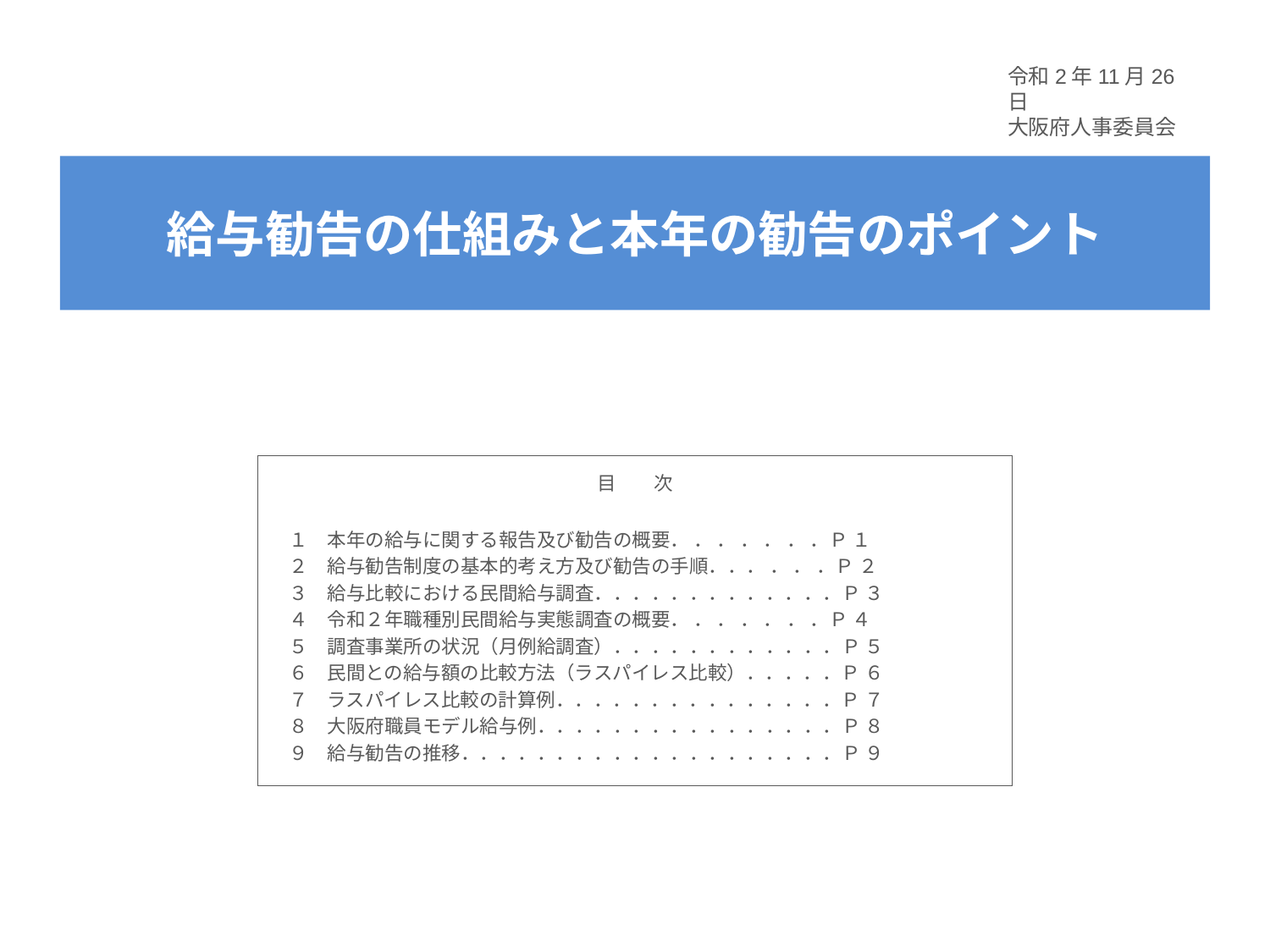

令和2年11月26日
大阪府人事委員会
# 給与勧告の仕組みと本年の勧告のポイント
目　　次

　１　本年の給与に関する報告及び勧告の概要． ． ． ． ． ． ．Ｐ １
　２　給与勧告制度の基本的考え方及び勧告の手順．．． ． ． ．Ｐ ２
　３　給与比較における民間給与調査．．．．．．．．．．．．．Ｐ ３
　４　令和２年職種別民間給与実態調査の概要． ． ． ． ． ． ．Ｐ ４
　５　調査事業所の状況（月例給調査）．．．．．．．．．．．．Ｐ ５
　６　民間との給与額の比較方法（ラスパイレス比較）．．．．．Ｐ ６
　７　ラスパイレス比較の計算例．．．．．．．．．．．．．．．Ｐ ７
　８　大阪府職員モデル給与例．．．．．．．．．．．．．．．．Ｐ ８
　９　給与勧告の推移．．．．．．．．．．．．．．．．．．．．Ｐ ９